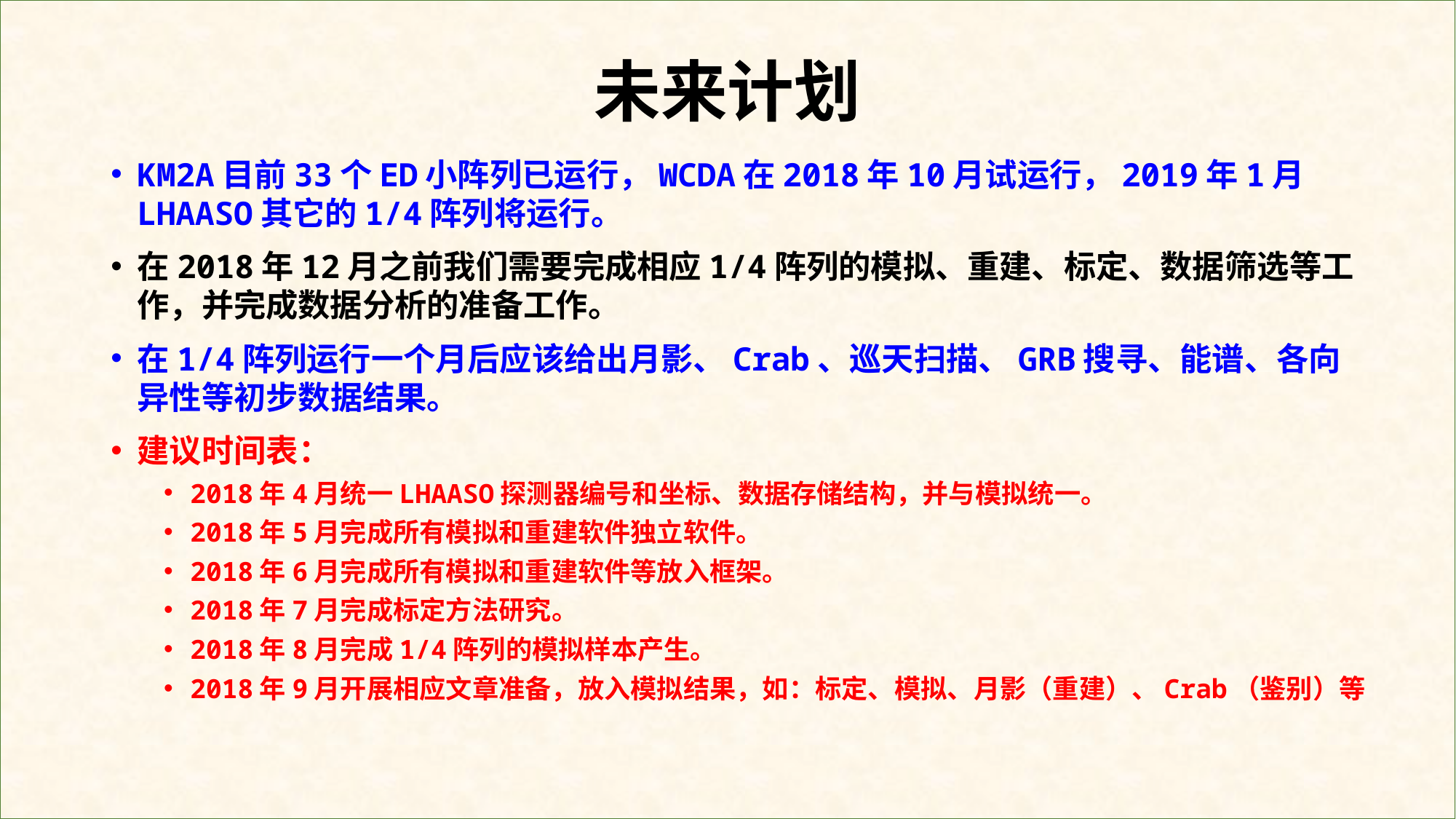

# 未来计划
KM2A目前33个ED小阵列已运行，WCDA在2018年10月试运行，2019年1月LHAASO其它的1/4阵列将运行。
在2018年12月之前我们需要完成相应1/4阵列的模拟、重建、标定、数据筛选等工作，并完成数据分析的准备工作。
在1/4阵列运行一个月后应该给出月影、Crab、巡天扫描、GRB搜寻、能谱、各向异性等初步数据结果。
建议时间表：
2018年4月统一LHAASO探测器编号和坐标、数据存储结构，并与模拟统一。
2018年5月完成所有模拟和重建软件独立软件。
2018年6月完成所有模拟和重建软件等放入框架。
2018年7月完成标定方法研究。
2018年8月完成1/4阵列的模拟样本产生。
2018年9月开展相应文章准备，放入模拟结果，如：标定、模拟、月影（重建）、Crab（鉴别）等